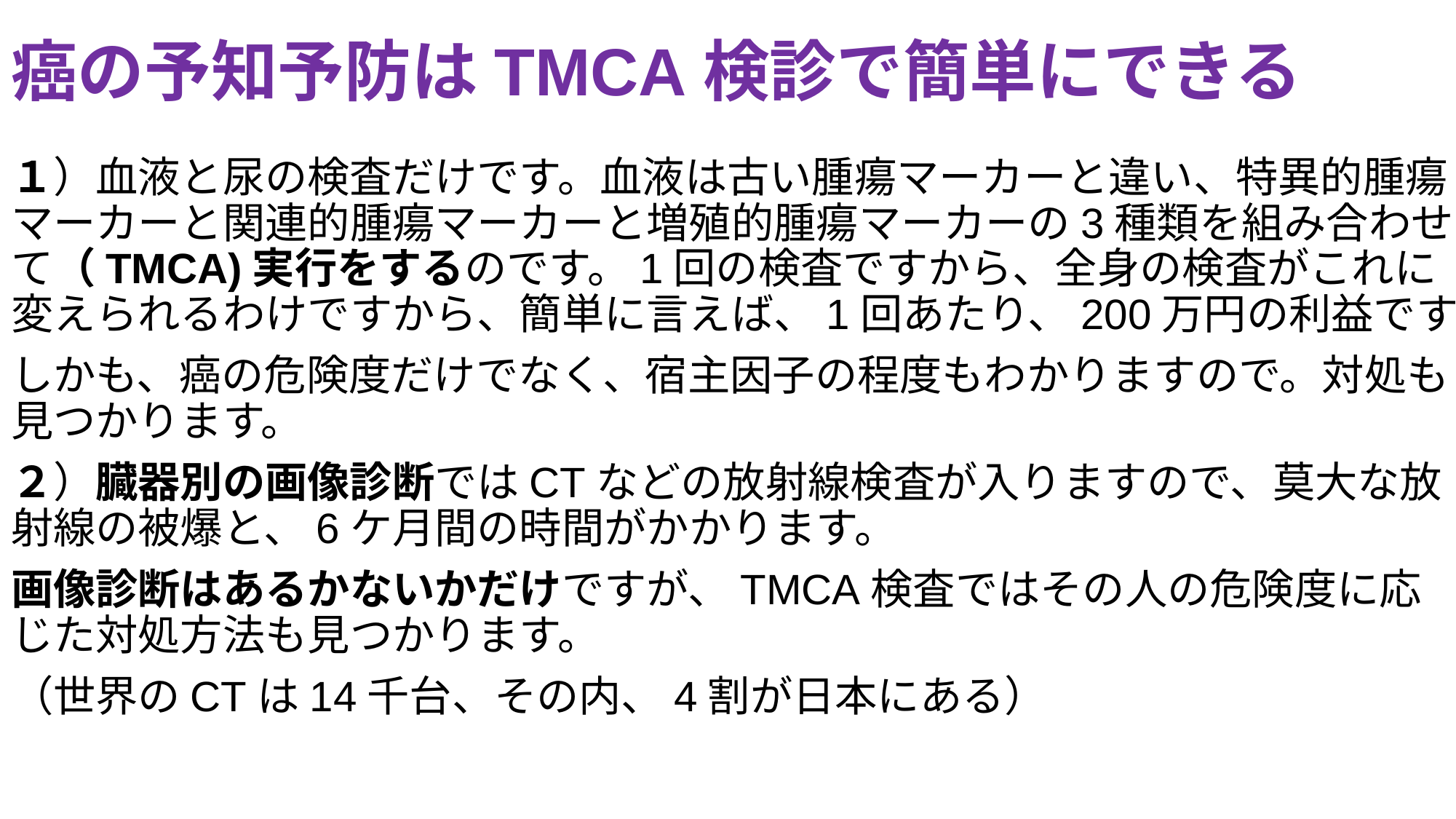

# 癌の予知予防はTMCA検診で簡単にできる
１）血液と尿の検査だけです。血液は古い腫瘍マーカーと違い、特異的腫瘍マーカーと関連的腫瘍マーカーと増殖的腫瘍マーカーの3種類を組み合わせて（TMCA)実行をするのです。1回の検査ですから、全身の検査がこれに変えられるわけですから、簡単に言えば、1回あたり、200万円の利益です。
しかも、癌の危険度だけでなく、宿主因子の程度もわかりますので。対処も見つかります。
２）臓器別の画像診断ではCTなどの放射線検査が入りますので、莫大な放射線の被爆と、6ケ月間の時間がかかります。
画像診断はあるかないかだけですが、TMCA検査ではその人の危険度に応じた対処方法も見つかります。
（世界のCTは14千台、その内、4割が日本にある）